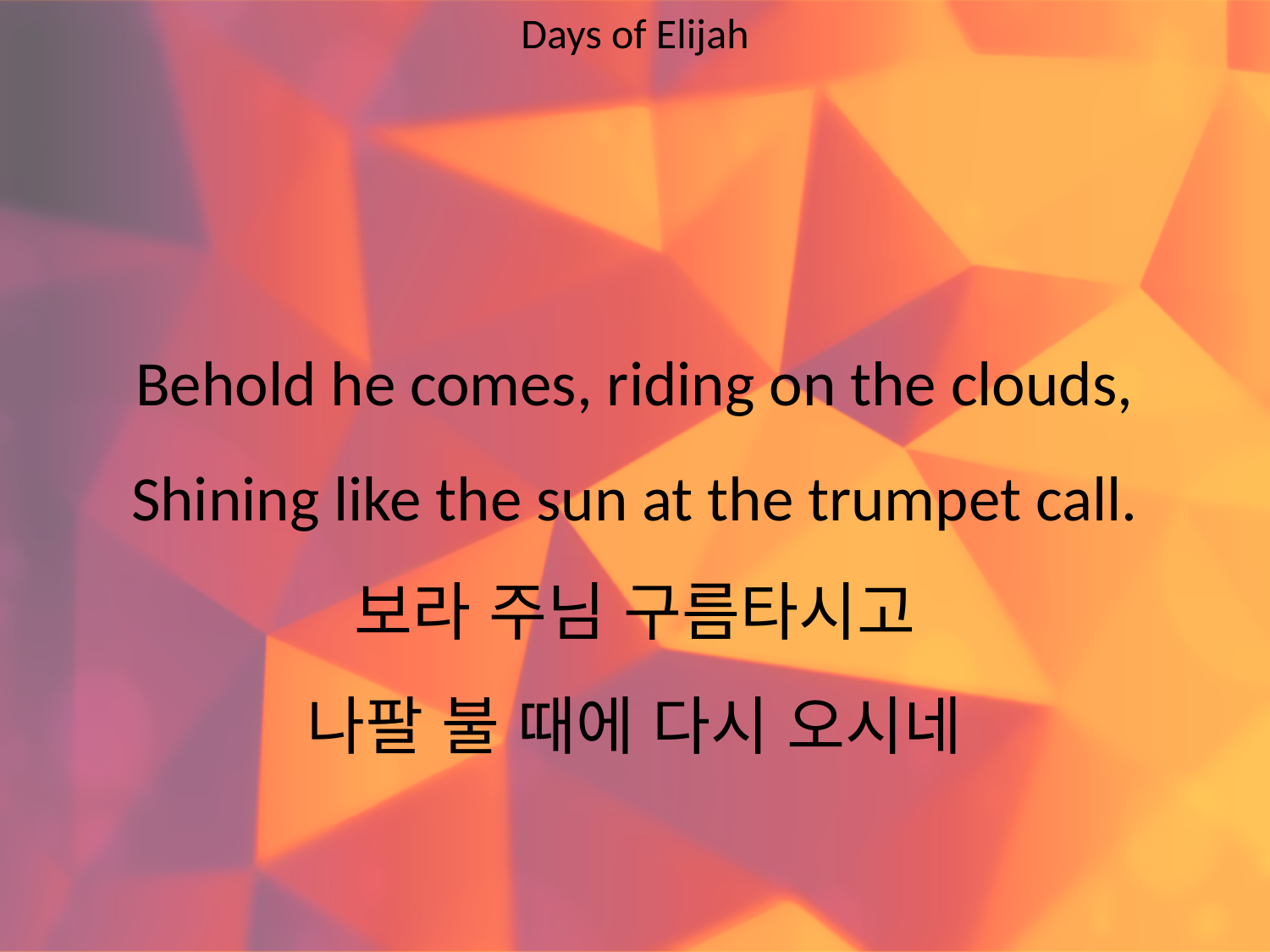

Days of Elijah
#
Behold he comes, riding on the clouds,
Shining like the sun at the trumpet call.
보라 주님 구름타시고
나팔 불 때에 다시 오시네